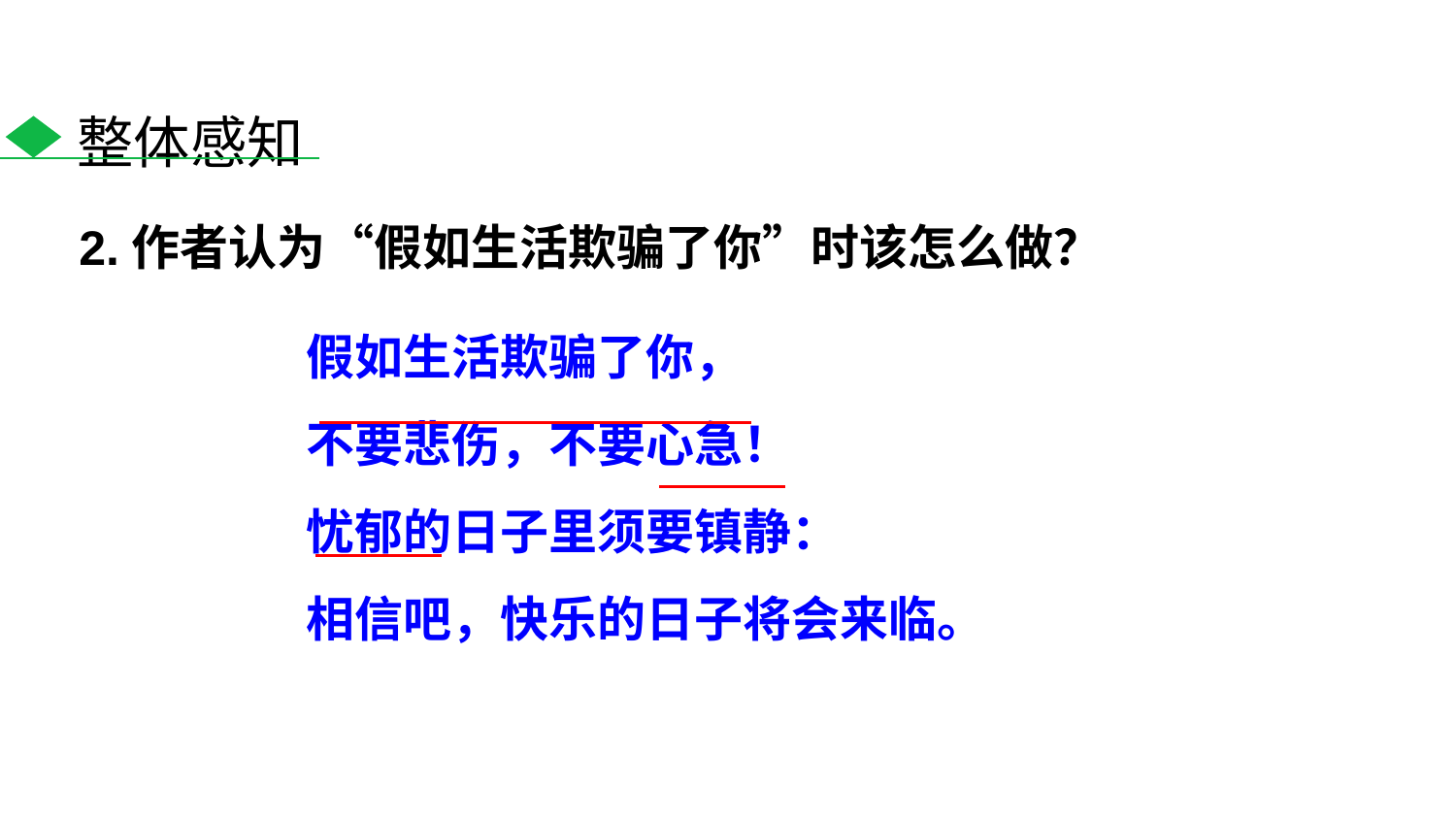

整体感知

2.作者认为“假如生活欺骗了你”时该怎么做？
假如生活欺骗了你，
不要悲伤，不要心急！
忧郁的日子里须要镇静：
相信吧，快乐的日子将会来临。